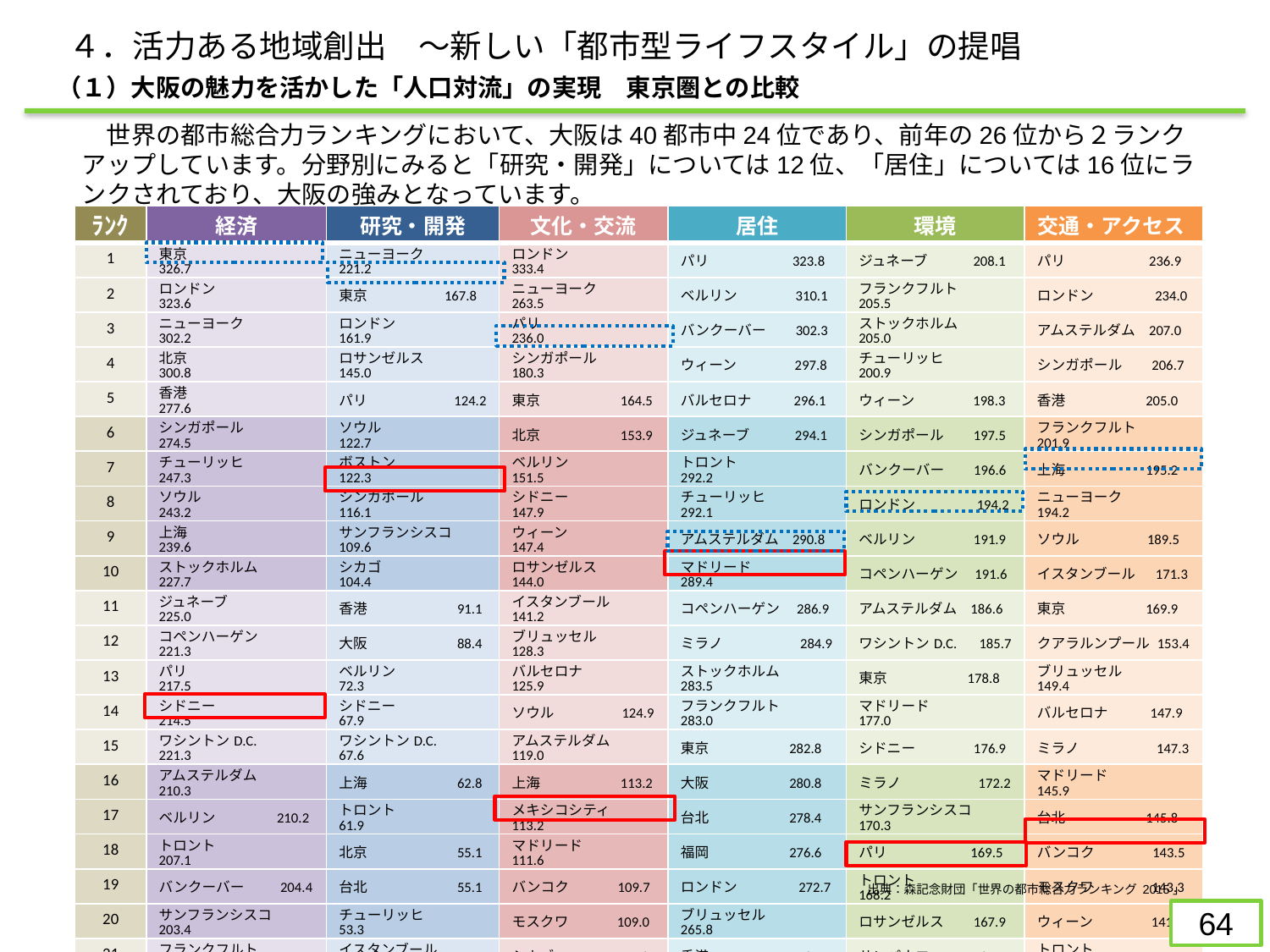

４．活力ある地域創出　～新しい「都市型ライフスタイル」の提唱
（１）大阪の魅力を活かした「人口対流」の実現　東京圏との比較
　　世界の都市総合力ランキングにおいて、大阪は40都市中24位であり、前年の26位から２ランクアップしています。分野別にみると「研究・開発」については12位、「居住」については16位にランクされており、大阪の強みとなっています。
| ﾗﾝｸ | 経済 | 研究・開発 | 文化・交流 | 居住 | 環境 | 交通・アクセス |
| --- | --- | --- | --- | --- | --- | --- |
| 1 | 東京　　　　 　　　　326.7 | ニューヨーク 221.2 | ロンドン 333.4 | パリ 323.8 | ジュネーブ 208.1 | パリ 236.9 |
| 2 | ロンドン　　 　　　　323.6 | 東京 167.8 | ニューヨーク 263.5 | ベルリン 310.1 | フランクフルト 205.5 | ロンドン 234.0 |
| 3 | ニューヨーク 　　　 302.2 | ロンドン 161.9 | パリ 236.0 | バンクーバー 302.3 | ストックホルム 205.0 | アムステルダム 207.0 |
| 4 | 北京　　　　　 　　　300.8 | ロサンゼルス 145.0 | シンガポール 180.3 | ウィーン 297.8 | チューリッヒ 200.9 | シンガポール 206.7 |
| 5 | 香港　　　　　 　　　277.6 | パリ 124.2 | 東京 164.5 | バルセロナ 296.1 | ウィーン 198.3 | 香港 205.0 |
| 6 | シンガポール 　　 274.5 | ソウル 122.7 | 北京 153.9 | ジュネーブ 294.1 | シンガポール 197.5 | フランクフルト 201.9 |
| 7 | チューリッヒ　 　　 247.3 | ボストン 122.3 | ベルリン 151.5 | トロント 292.2 | バンクーバー 196.6 | 上海 195.2 |
| 8 | ソウル　　　　 　　　243.2 | シンガポール 116.1 | シドニー 147.9 | チューリッヒ 292.1 | ロンドン 194.2 | ニューヨーク 194.2 |
| 9 | 上海　　　　　 　　　239.6 | サンフランシスコ 109.6 | ウィーン 147.4 | アムステルダム 290.8 | ベルリン 191.9 | ソウル 189.5 |
| 10 | ストックホルム 　　227.7 | シカゴ 104.4 | ロサンゼルス 144.0 | マドリード 289.4 | コペンハーゲン 191.6 | イスタンブール 171.3 |
| 11 | ジュネーブ　　 　 　225.0 | 香港 91.1 | イスタンブール 141.2 | コペンハーゲン 286.9 | アムステルダム 186.6 | 東京 169.9 |
| 12 | コペンハーゲン 　221.3 | 大阪 88.4 | ブリュッセル 128.3 | ミラノ 284.9 | ワシントンD.C. 185.7 | クアラルンプール 153.4 |
| 13 | パリ　　　 　　　　 　217.5 | ベルリン 72.3 | バルセロナ 125.9 | ストックホルム 283.5 | 東京 178.8 | ブリュッセル 149.4 |
| 14 | シドニー 　　　　 　214.5 | シドニー 67.9 | ソウル 124.9 | フランクフルト 283.0 | マドリード 177.0 | バルセロナ 147.9 |
| 15 | ワシントンD.C.　 　221.3 | ワシントンD.C. 67.6 | アムステルダム 119.0 | 東京 282.8 | シドニー 176.9 | ミラノ 147.3 |
| 16 | アムステルダム 　210.3 | 上海 62.8 | 上海 113.2 | 大阪 280.8 | ミラノ 172.2 | マドリード 145.9 |
| 17 | ベルリン 210.2 | トロント 61.9 | メキシコシティ 113.2 | 台北 278.4 | サンフランシスコ 170.3 | 台北 145.8 |
| 18 | トロント 207.1 | 北京 55.1 | マドリード 111.6 | 福岡 276.6 | パリ 169.5 | バンコク 143.5 |
| 19 | バンクーバー 204.4 | 台北 55.1 | バンコク 109.7 | ロンドン 272.7 | トロント 168.2 | モスクワ 143.3 |
| 20 | サンフランシスコ 203.4 | チューリッヒ 53.3 | モスクワ 109.0 | ブリュッセル 265.8 | ロサンゼルス 167.9 | ウィーン 141.7 |
| 21 | フランクフルト 201.6 | イスタンブール 52.4 | シカゴ 105.6 | 香港 256.9 | サンパウロ 165.9 | トロント 137.5 |
| 22 | 台北 195.1 | モスクワ 52.1 | ミラノ 98.0 | 上海 254.4 | 福岡 164.2 | ベルリン 136.8 |
| 23 | 大阪 192.7 | ストックホルム 50.9 | ワシントンD.C. 94.9 | ニューヨーク 250.8 | ボストン 161.9 | シカゴ 136.0 |
| 24 | クアラルンプール 191.8 | アムステルダム 48.4 | 香港 93.5 | ソウル 250.4 | 香港 160.5 | コペンハーゲン 135.0 |
| 25 | ボストン 190.9 | ウィーン 43.0 | サンフランシスコ 92.0 | クアラルンプール 247.8 | ソウル 158.2 | ボストン 127.7 |
| 26 | ウィーン 182.9 | 福岡 39.7 | トロント 88.7 | バンコク 244.6 | 台北 156.1 | シドニー 124.1 |
| 27 | ロサンゼルス 181.6 | バンクーバー 39.2 | ストックホルム 76.6 | ムンバイ 242.6 | ニューヨーク 152.3 | 北京 122.1 |
| 28 | シカゴ 175.9 | ジュネーブ 37.5 | 大阪 73.6 | シドニー 238.7 | クアラルンプール 143.9 | チューリッヒ 121.9 |
| 29 | ブリュッセル 173.2 | クアラルンプール 37.1 | ボストン 72.9 | シカゴ 237.5 | ブリュッセル 143.2 | 大阪 121.7 |
| 30 | 福岡 169.2 | ブリュッセル 36.7 | コペンハーゲン 67.3 | 北京 236.1 | 大阪 140.2 | ストックホルム 116.6 |

出典：森記念財団「世界の都市総合力ランキング 2015」
64